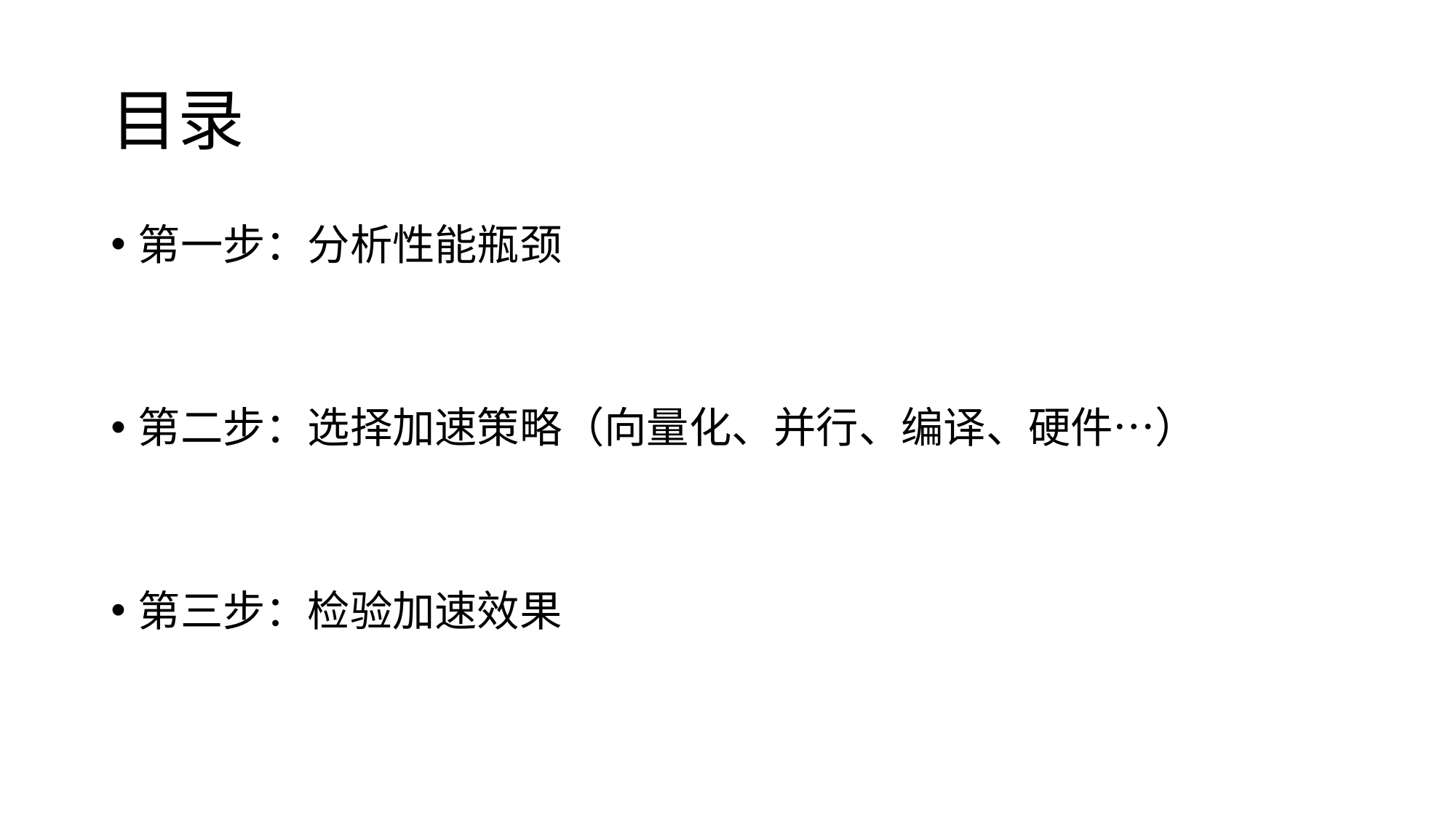

# 目录
第一步：分析性能瓶颈

第二步：选择加速策略（向量化、并行、编译、硬件…）

第三步：检验加速效果